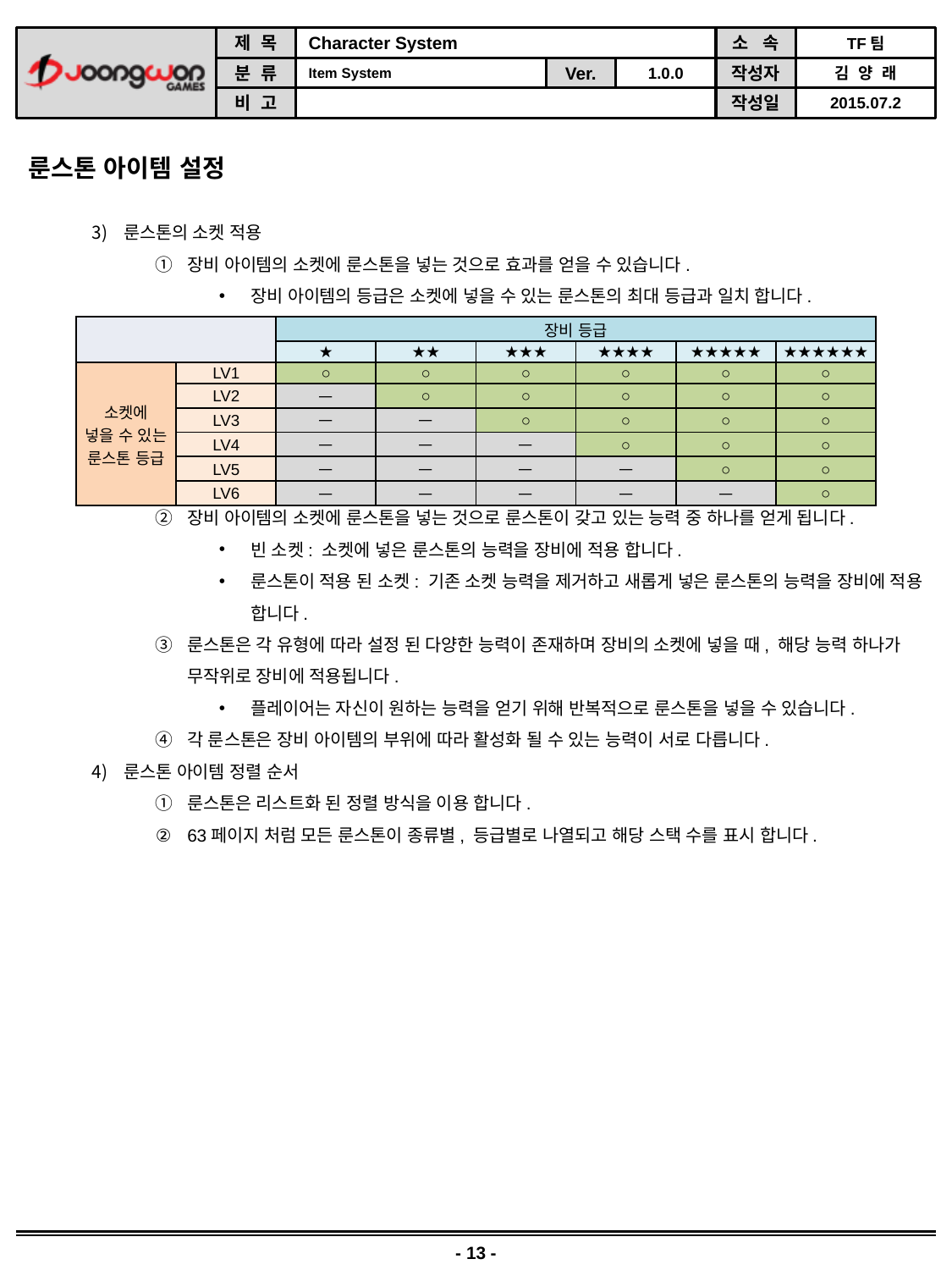

룬스톤 아이템 설정
룬스톤의 소켓 적용
장비 아이템의 소켓에 룬스톤을 넣는 것으로 효과를 얻을 수 있습니다.
장비 아이템의 등급은 소켓에 넣을 수 있는 룬스톤의 최대 등급과 일치 합니다.

장비 아이템의 소켓에 룬스톤을 넣는 것으로 룬스톤이 갖고 있는 능력 중 하나를 얻게 됩니다.
빈 소켓: 소켓에 넣은 룬스톤의 능력을 장비에 적용 합니다.
룬스톤이 적용 된 소켓: 기존 소켓 능력을 제거하고 새롭게 넣은 룬스톤의 능력을 장비에 적용 합니다.
룬스톤은 각 유형에 따라 설정 된 다양한 능력이 존재하며 장비의 소켓에 넣을 때, 해당 능력 하나가 무작위로 장비에 적용됩니다.
플레이어는 자신이 원하는 능력을 얻기 위해 반복적으로 룬스톤을 넣을 수 있습니다.
각 룬스톤은 장비 아이템의 부위에 따라 활성화 될 수 있는 능력이 서로 다릅니다.
룬스톤 아이템 정렬 순서
룬스톤은 리스트화 된 정렬 방식을 이용 합니다.
63페이지 처럼 모든 룬스톤이 종류별, 등급별로 나열되고 해당 스택 수를 표시 합니다.
|  |  | 장비 등급 |  |  |  |  |  |
| --- | --- | --- | --- | --- | --- | --- | --- |
|  |  | ★ | ★★ | ★★★ | ★★★★ | ★★★★★ | ★★★★★★ |
| 소켓에 넣을 수 있는 룬스톤 등급 | LV1 | ○ | ○ | ○ | ○ | ○ | ○ |
|  | LV2 | ㅡ | ○ | ○ | ○ | ○ | ○ |
|  | LV3 | ㅡ | ㅡ | ○ | ○ | ○ | ○ |
|  | LV4 | ㅡ | ㅡ | ㅡ | ○ | ○ | ○ |
|  | LV5 | ㅡ | ㅡ | ㅡ | ㅡ | ○ | ○ |
|  | LV6 | ㅡ | ㅡ | ㅡ | ㅡ | ㅡ | ○ |
- 13 -